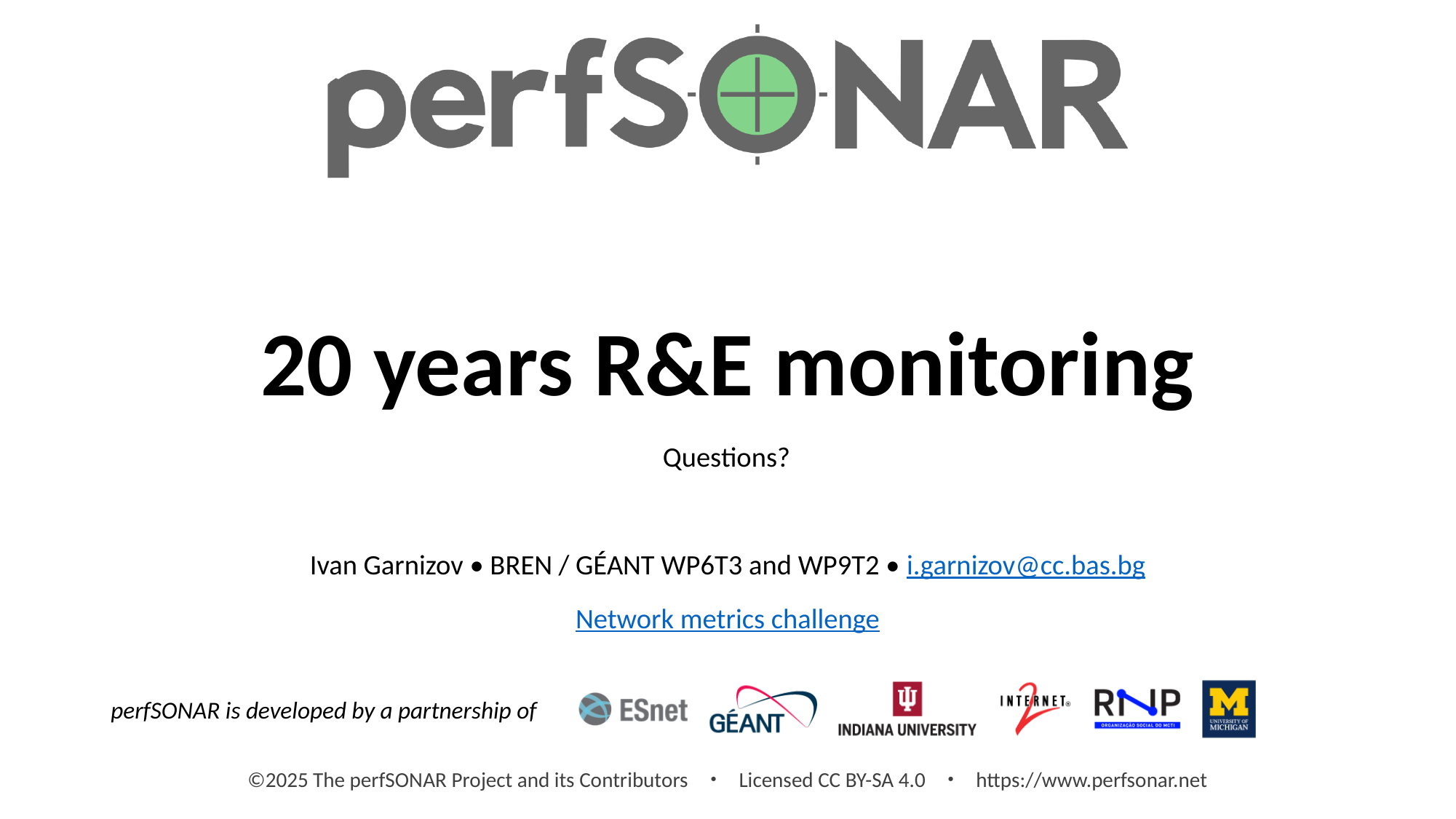

# 20 years R&E monitoring
Questions?
Ivan Garnizov • BREN / GÉANT WP6T3 and WP9T2 • i.garnizov@cc.bas.bg

Network metrics challenge
©2025 The perfSONAR Project and its Contributors  ・  Licensed CC BY-SA 4.0  ・  https://www.perfsonar.net